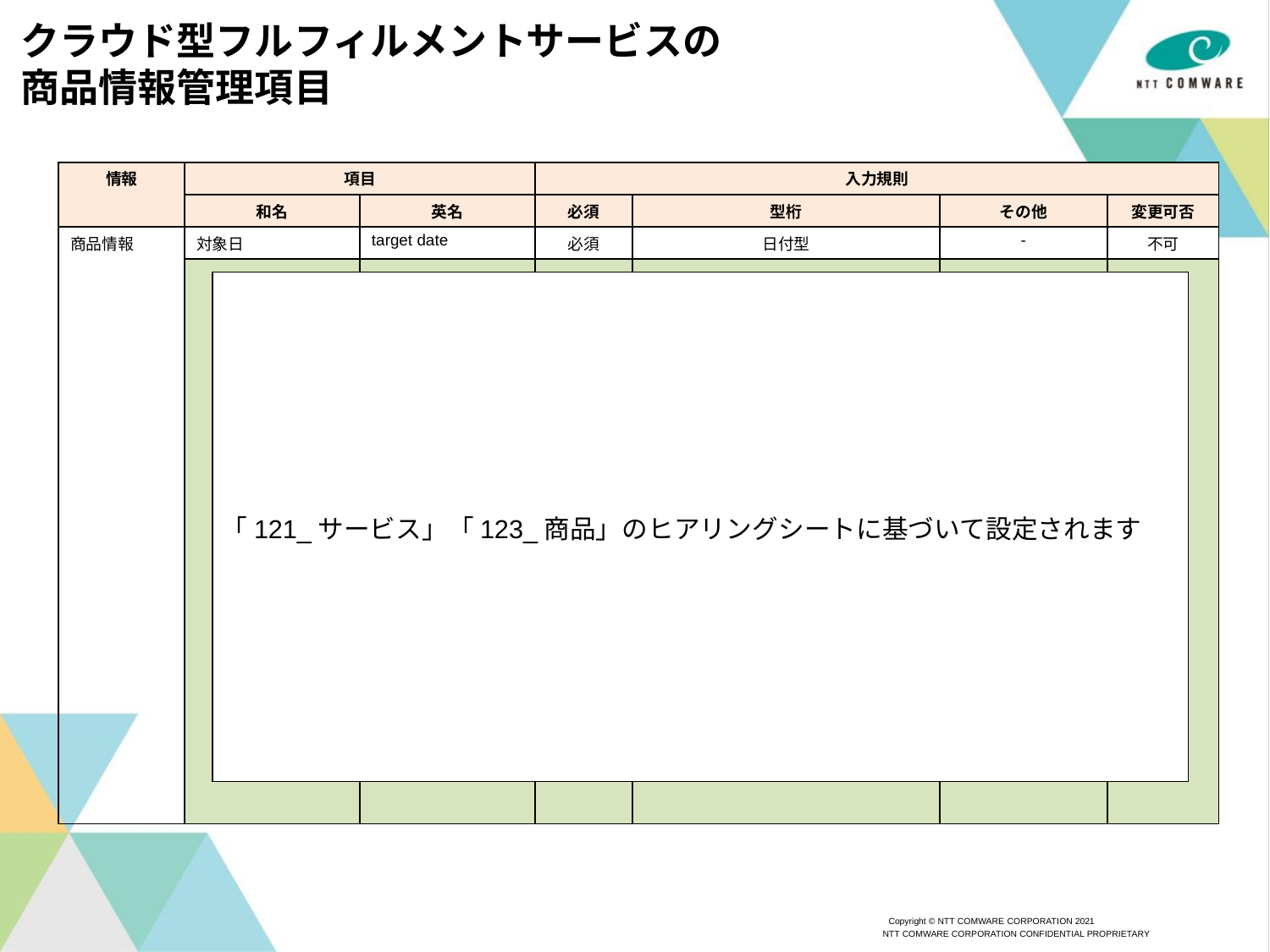

クラウド型フルフィルメントサービスの
商品情報管理項目
| 情報 | 項目 |  | 入力規則 |  |  |  |
| --- | --- | --- | --- | --- | --- | --- |
|  | 和名 | 英名 | 必須 | 型桁 | その他 | 変更可否 |
| 商品情報 | 対象日 | target date | 必須 | 日付型 | - | 不可 |
|  |  |  |  |  |  |  |
「121_サービス」「123_商品」のヒアリングシートに基づいて設定されます